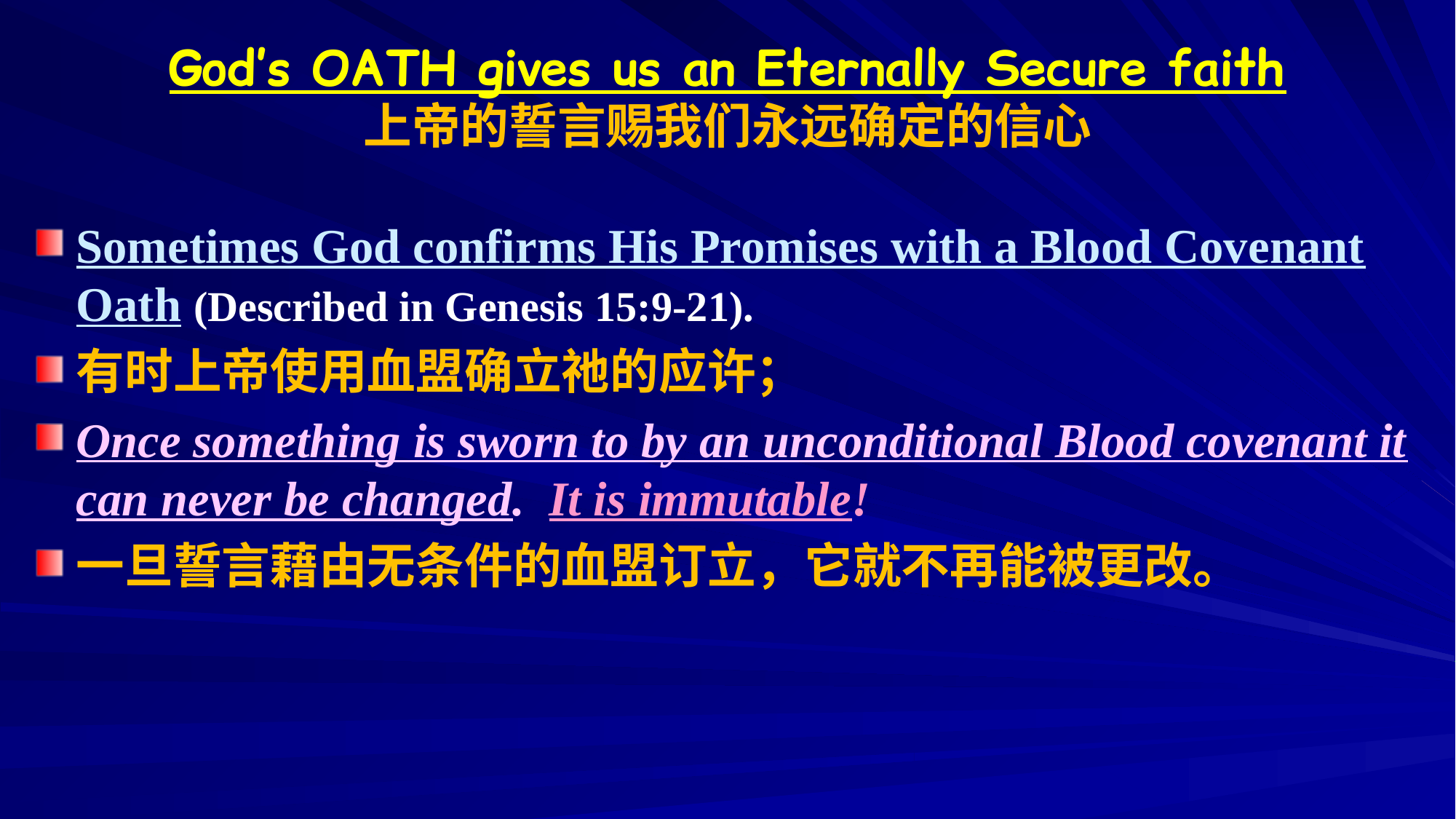

# God’s OATH gives us an Eternally Secure faith 上帝的誓言赐我们永远确定的信心
Sometimes God confirms His Promises with a Blood Covenant Oath (Described in Genesis 15:9-21).
有时上帝使用血盟确立祂的应许；
Once something is sworn to by an unconditional Blood covenant it can never be changed.  It is immutable!
一旦誓言藉由无条件的血盟订立，它就不再能被更改。